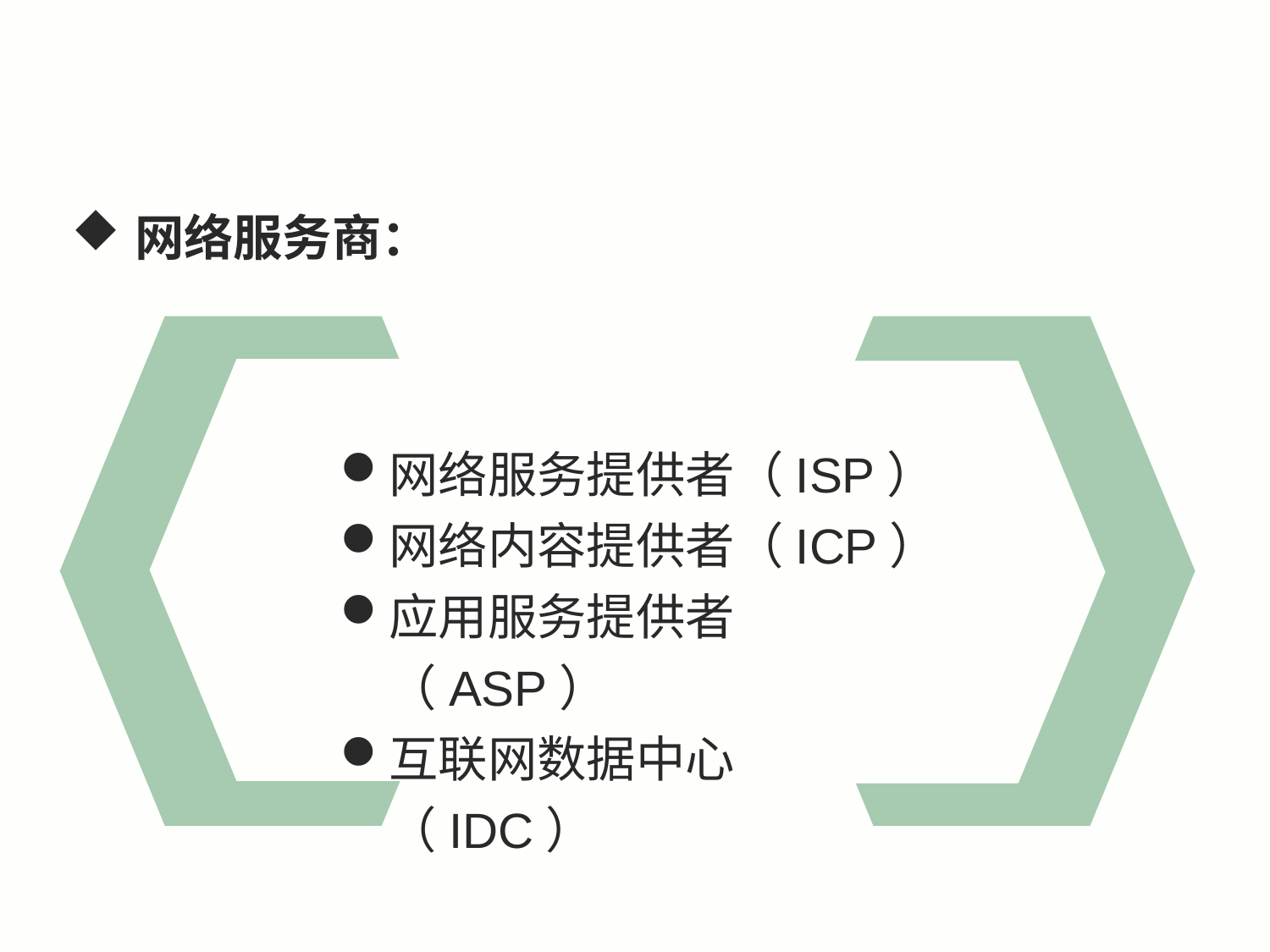

网络服务商：

网络服务提供者（ISP）
网络内容提供者（ICP）
应用服务提供者（ASP）
互联网数据中心（IDC）